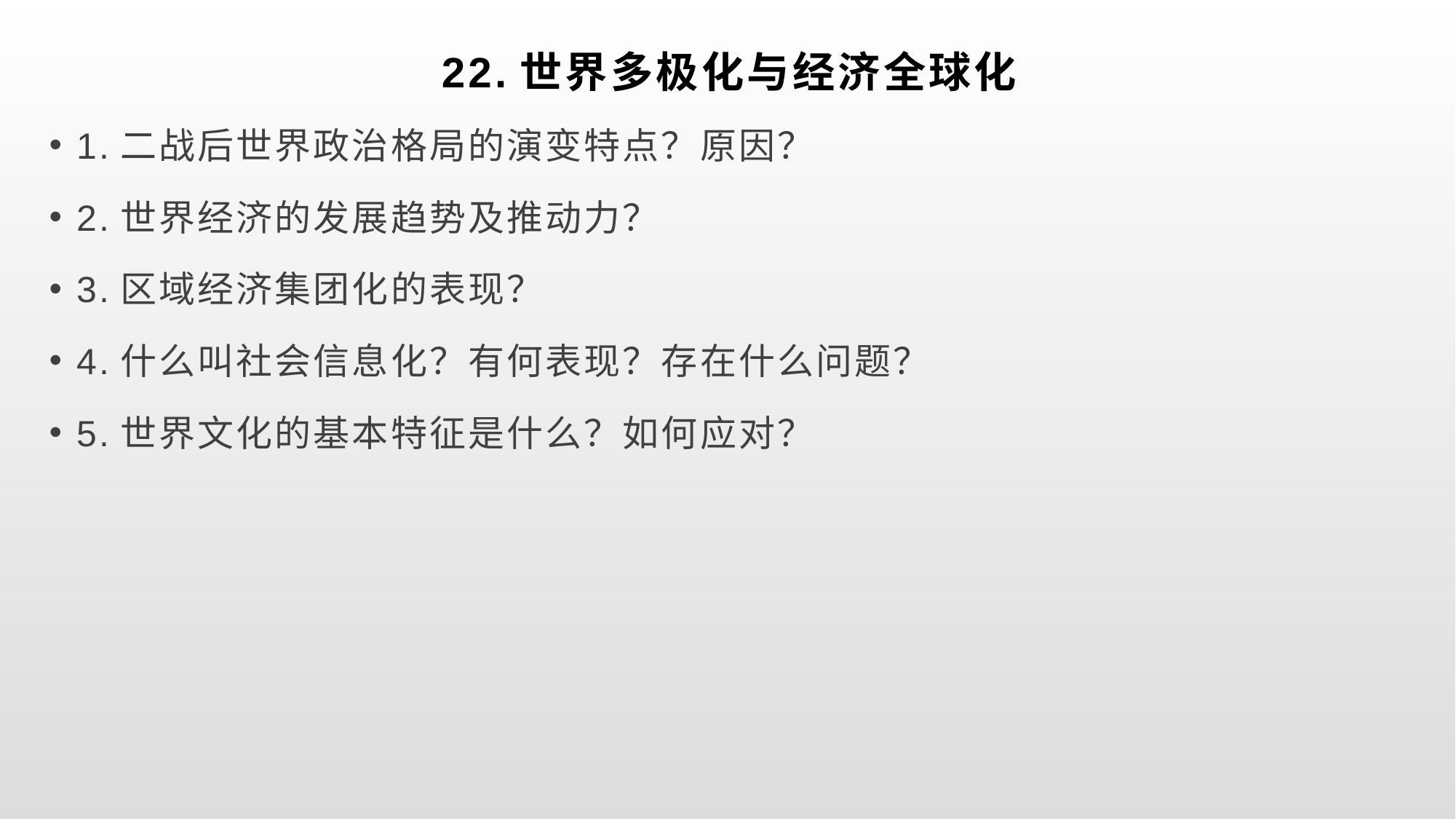

# 22.世界多极化与经济全球化
1.二战后世界政治格局的演变特点？原因？
2.世界经济的发展趋势及推动力？
3.区域经济集团化的表现？
4.什么叫社会信息化？有何表现？存在什么问题？
5.世界文化的基本特征是什么？如何应对？